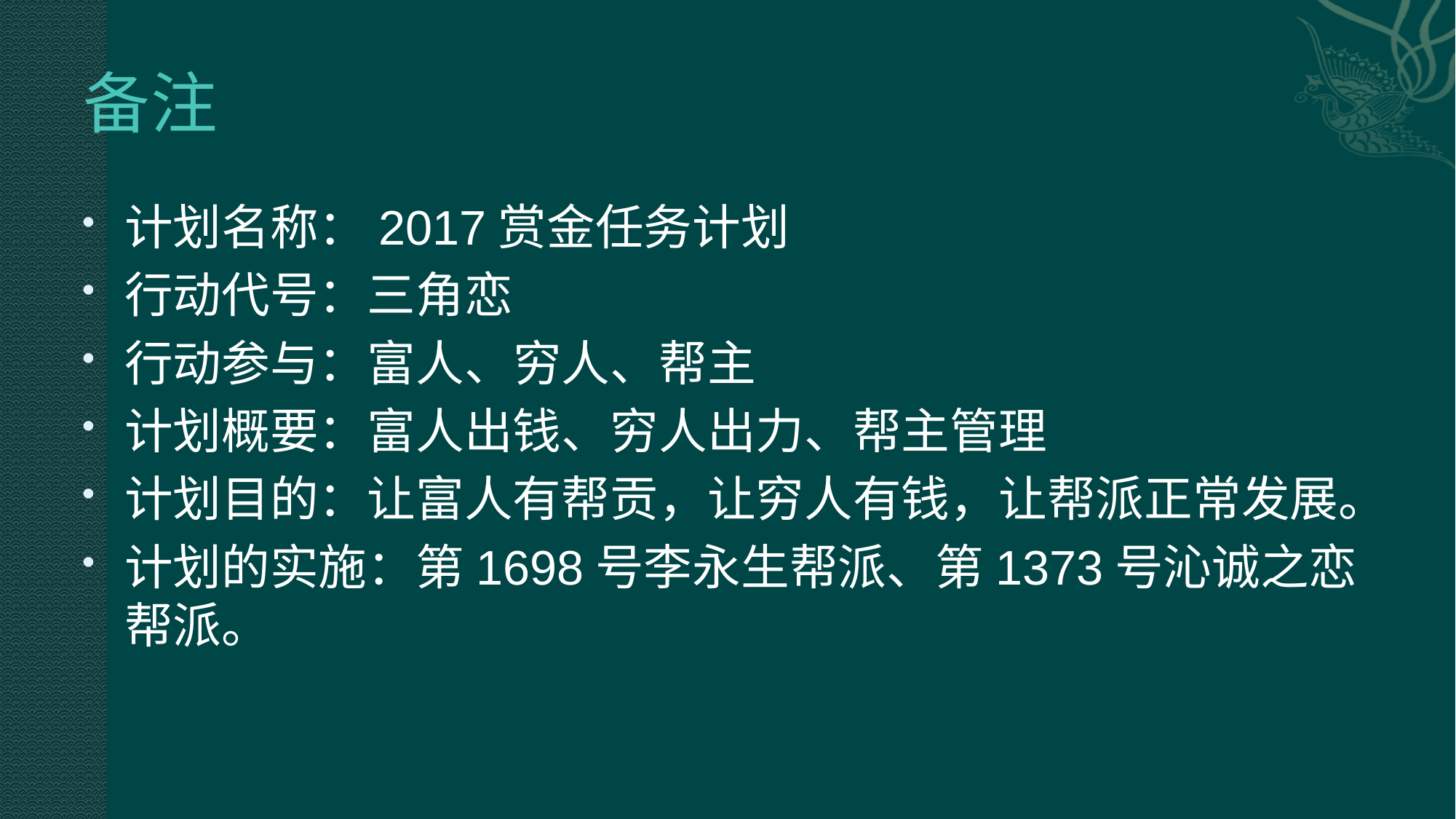

# 备注
计划名称：2017赏金任务计划
行动代号：三角恋
行动参与：富人、穷人、帮主
计划概要：富人出钱、穷人出力、帮主管理
计划目的：让富人有帮贡，让穷人有钱，让帮派正常发展。
计划的实施：第1698号李永生帮派、第1373号沁诚之恋帮派。